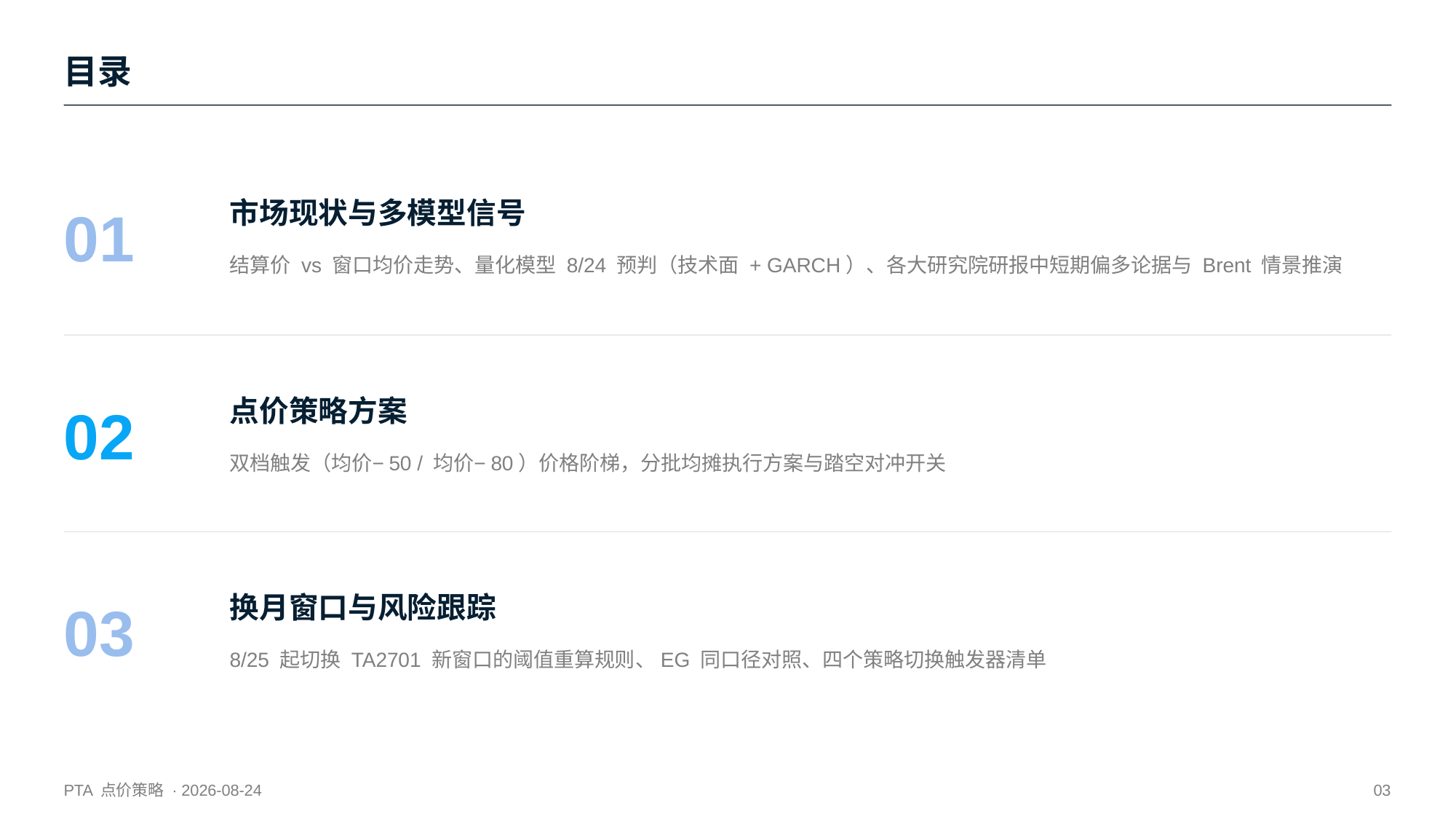

目录

市场现状与多模型信号
01
结算价 vs 窗口均价走势、量化模型 8/24 预判（技术面 + GARCH）、各大研究院研报中短期偏多论据与 Brent 情景推演

点价策略方案
02
双档触发（均价−50 / 均价−80）价格阶梯，分批均摊执行方案与踏空对冲开关

换月窗口与风险跟踪
03
8/25 起切换 TA2701 新窗口的阈值重算规则、EG 同口径对照、四个策略切换触发器清单
PTA 点价策略 · 2026-08-24
03